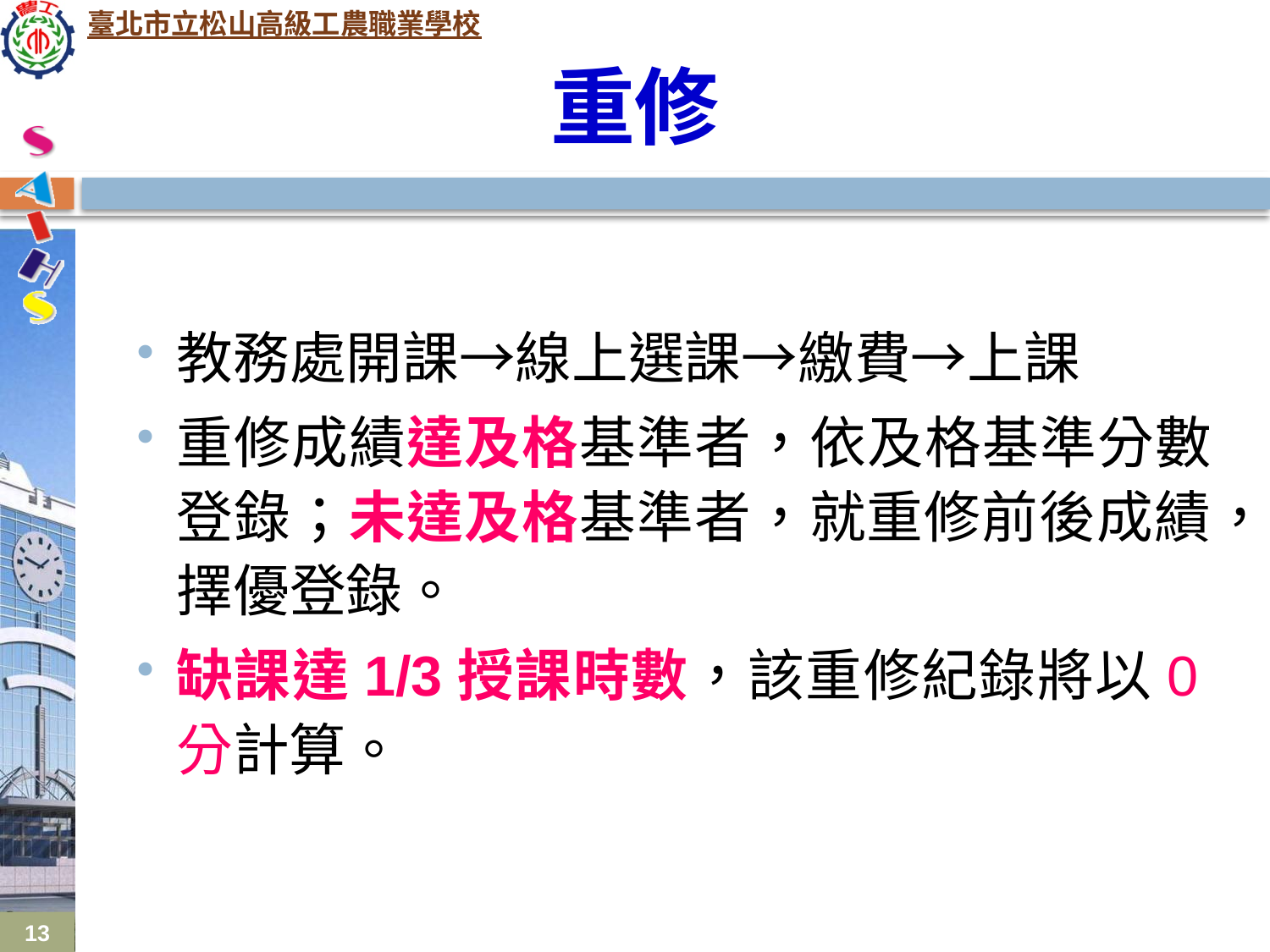

# 重修

教務處開課→線上選課→繳費→上課
重修成績達及格基準者，依及格基準分數登錄；未達及格基準者，就重修前後成績，擇優登錄。
缺課達1/3授課時數，該重修紀錄將以0分計算。